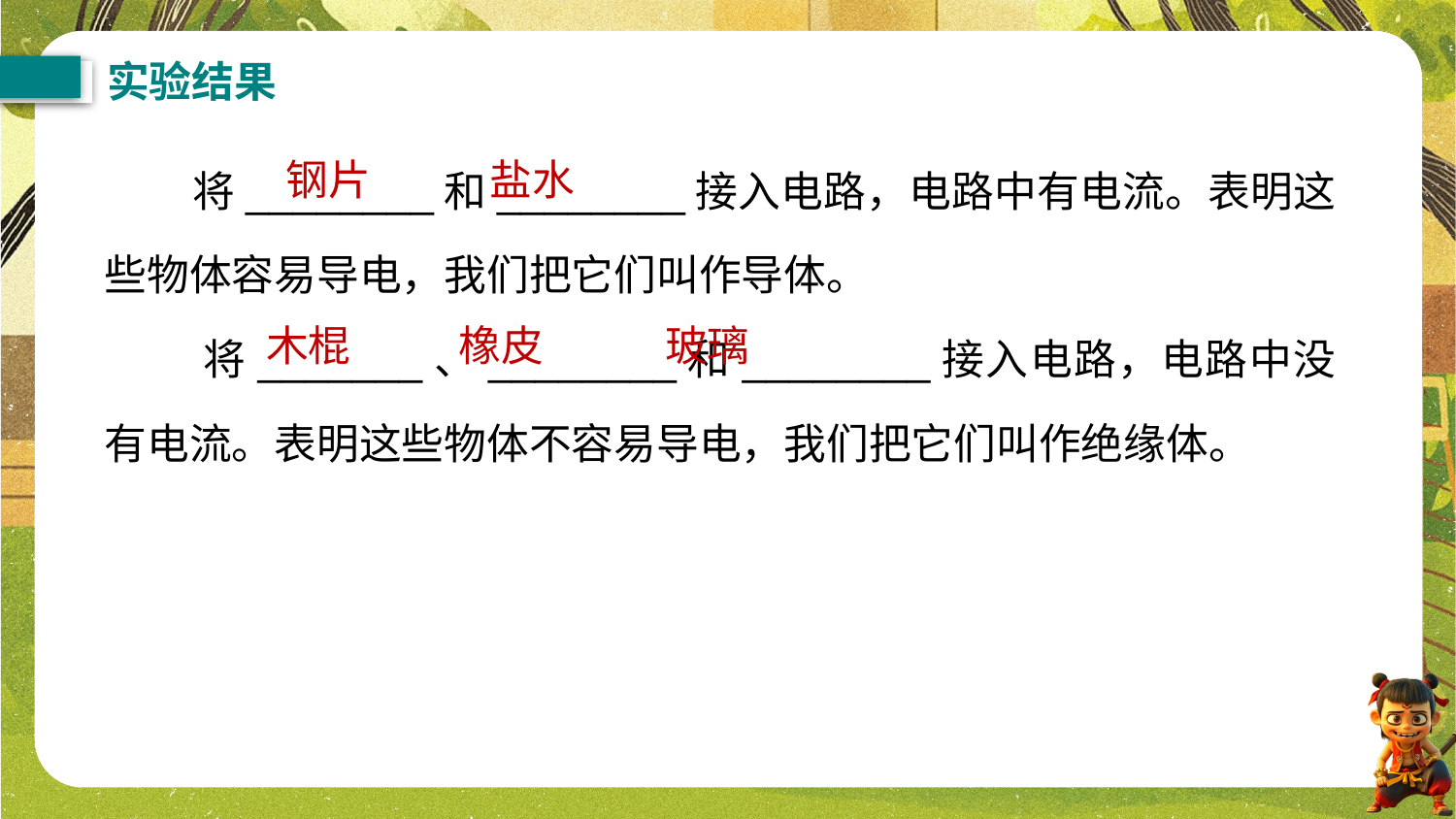

实验结果

        将________和________接入电路，电路中有电流。表明这些物体容易导电，我们把它们叫作导体。
        将_______、________和________接入电路，电路中没有电流。表明这些物体不容易导电，我们把它们叫作绝缘体。
钢片
盐水
木棍
橡皮
玻璃